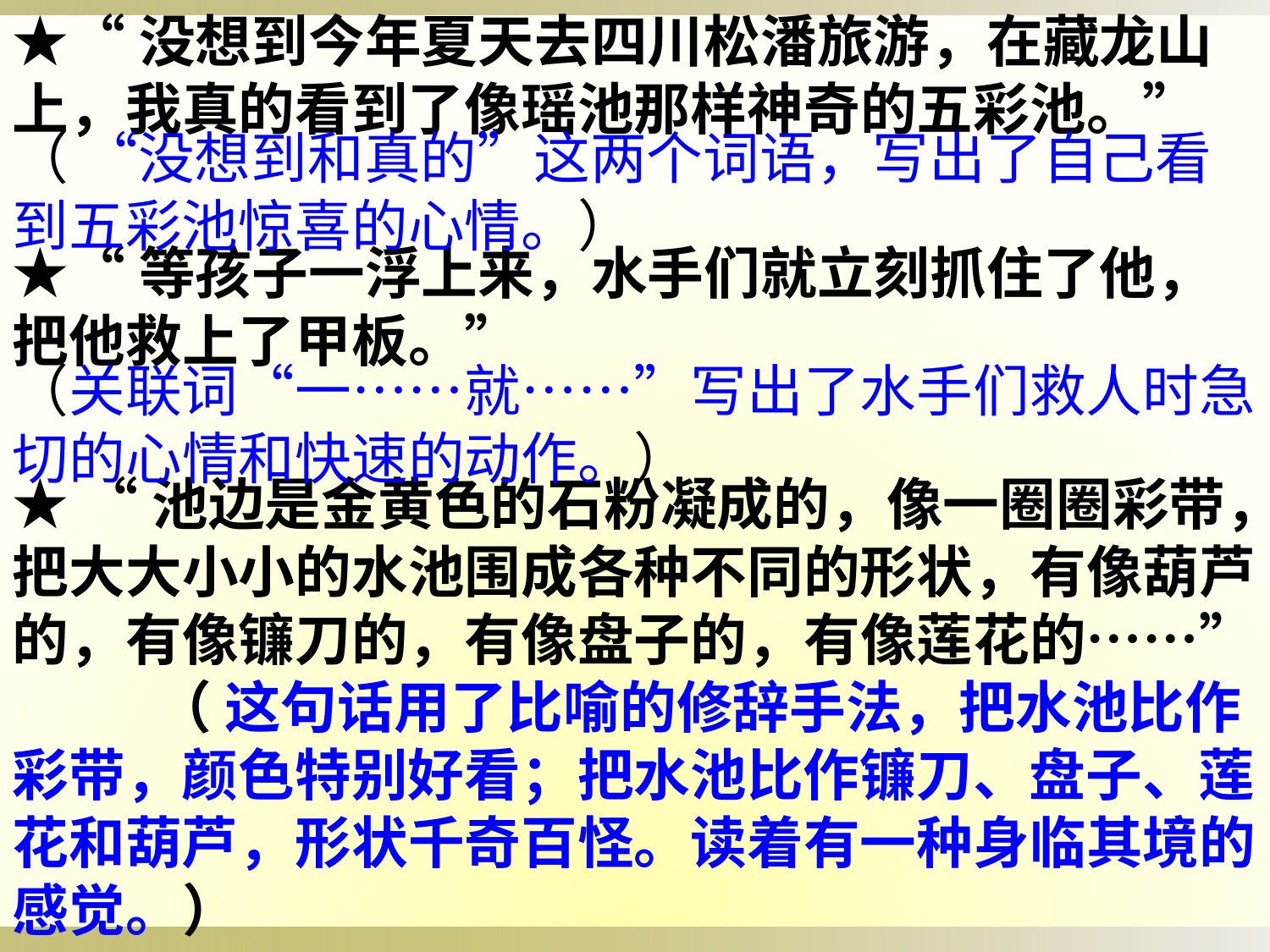

★“没想到今年夏天去四川松潘旅游，在藏龙山上，我真的看到了像瑶池那样神奇的五彩池。”
★“等孩子一浮上来，水手们就立刻抓住了他，把他救上了甲板。”
★ “池边是金黄色的石粉凝成的，像一圈圈彩带，把大大小小的水池围成各种不同的形状，有像葫芦的，有像镰刀的，有像盘子的，有像莲花的……”
（ “没想到和真的”这两个词语，写出了自己看到五彩池惊喜的心情。）
（关联词“一……就……”写出了水手们救人时急切的心情和快速的动作。）
          （ 这句话用了比喻的修辞手法，把水池比作彩带，颜色特别好看；把水池比作镰刀、盘子、莲花和葫芦，形状千奇百怪。读着有一种身临其境的感觉。）